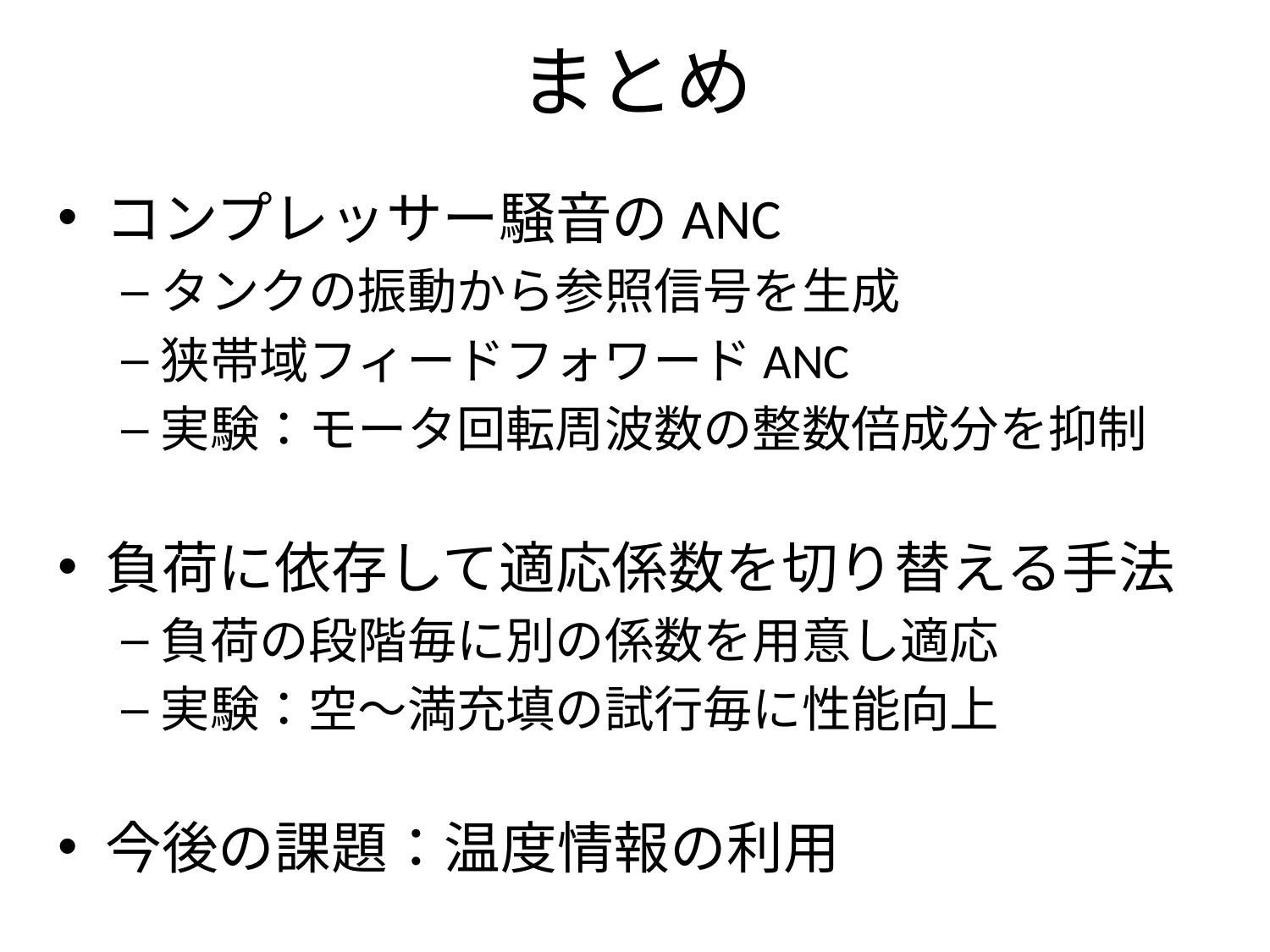

# まとめ
コンプレッサー騒音のANC
タンクの振動から参照信号を生成
狭帯域フィードフォワードANC
実験：モータ回転周波数の整数倍成分を抑制

負荷に依存して適応係数を切り替える手法
負荷の段階毎に別の係数を用意し適応
実験：空～満充填の試行毎に性能向上

今後の課題：温度情報の利用